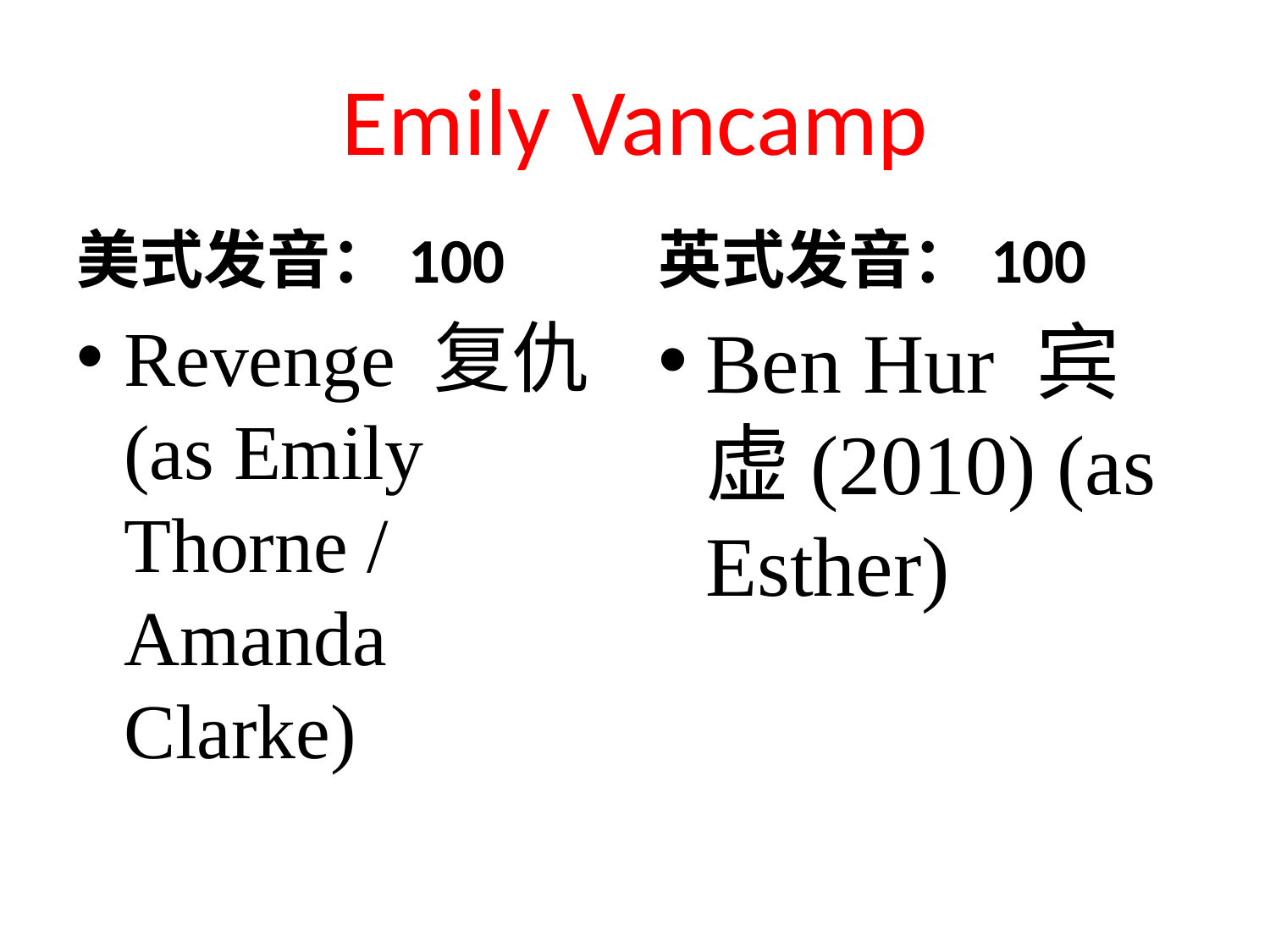

# Emily Vancamp
美式发音：100
英式发音：100
Revenge 复仇(as Emily Thorne / Amanda Clarke)
Ben Hur 宾虚(2010) (as Esther)